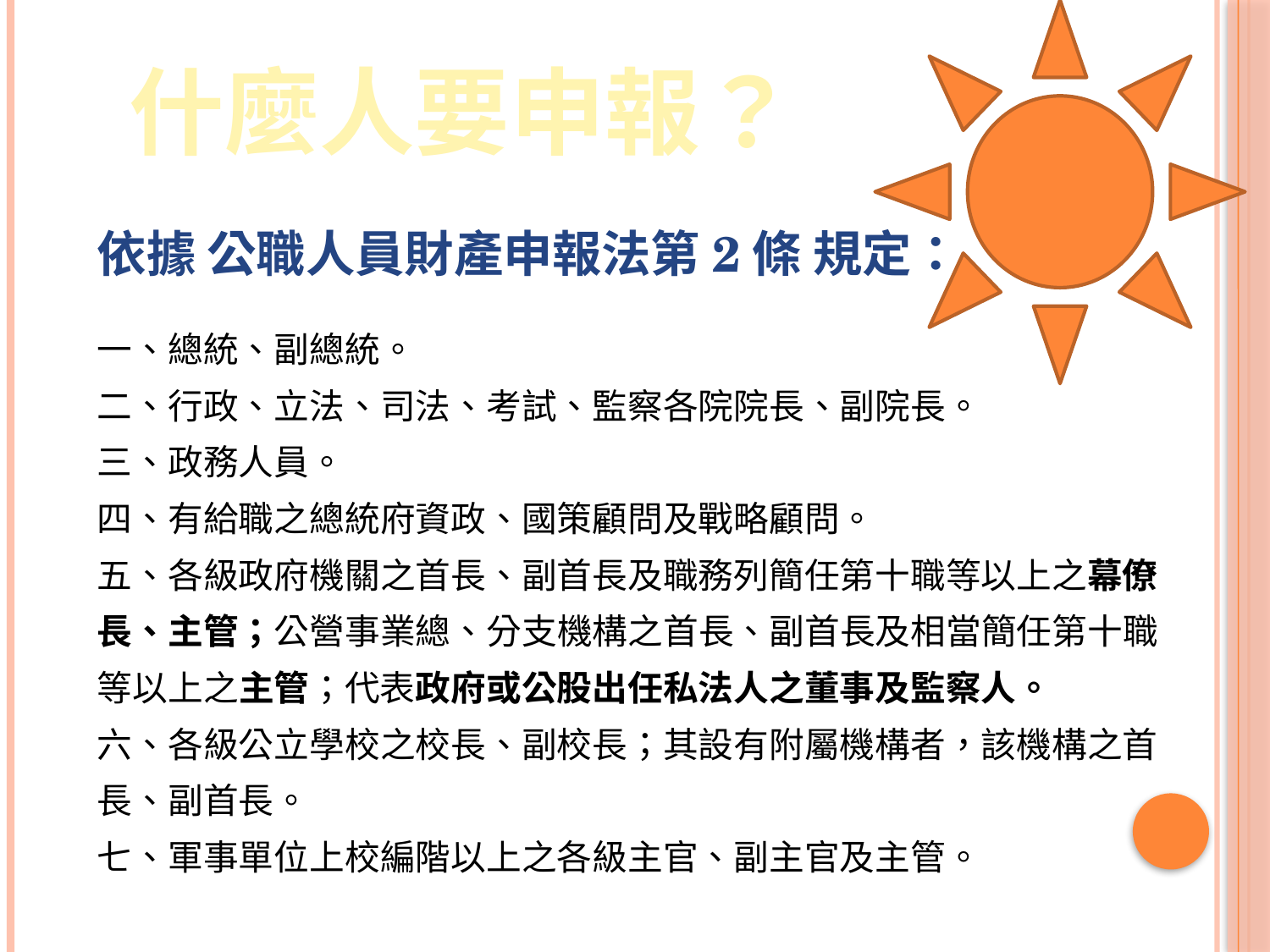

什麼人要申報？
依據 公職人員財產申報法第2條 規定：
# 一、總統、副總統。 二、行政、立法、司法、考試、監察各院院長、副院長。 三、政務人員。 四、有給職之總統府資政、國策顧問及戰略顧問。 五、各級政府機關之首長、副首長及職務列簡任第十職等以上之幕僚長、主管；公營事業總、分支機構之首長、副首長及相當簡任第十職等以上之主管；代表政府或公股出任私法人之董事及監察人。 六、各級公立學校之校長、副校長；其設有附屬機構者，該機構之首長、副首長。 七、軍事單位上校編階以上之各級主官、副主官及主管。